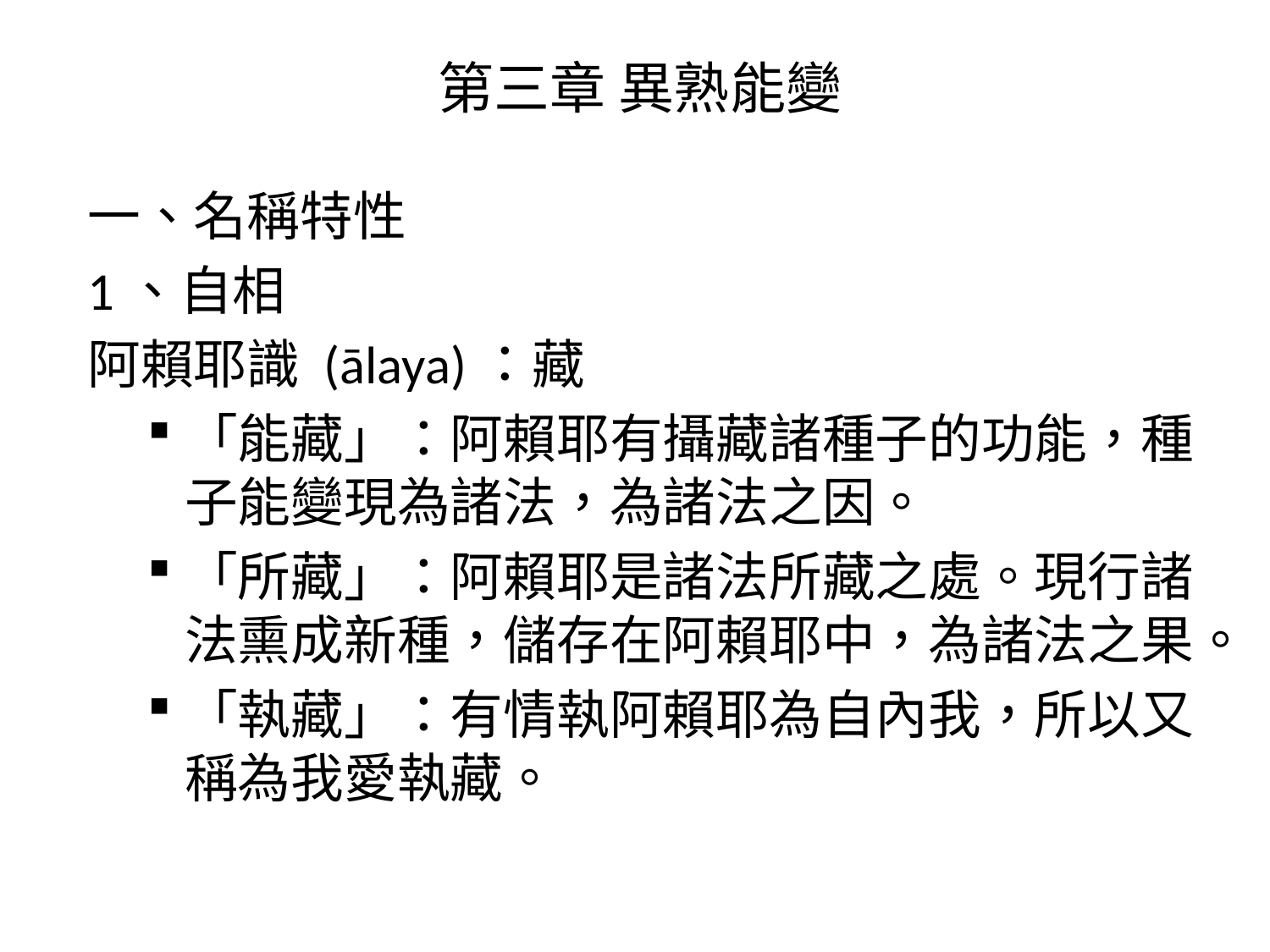

# 第三章 異熟能變
一、名稱特性
1、自相
阿賴耶識 (ālaya)：藏
「能藏」：阿賴耶有攝藏諸種子的功能，種子能變現為諸法，為諸法之因。
「所藏」：阿賴耶是諸法所藏之處。現行諸法熏成新種，儲存在阿賴耶中，為諸法之果。
「執藏」：有情執阿賴耶為自內我，所以又稱為我愛執藏。